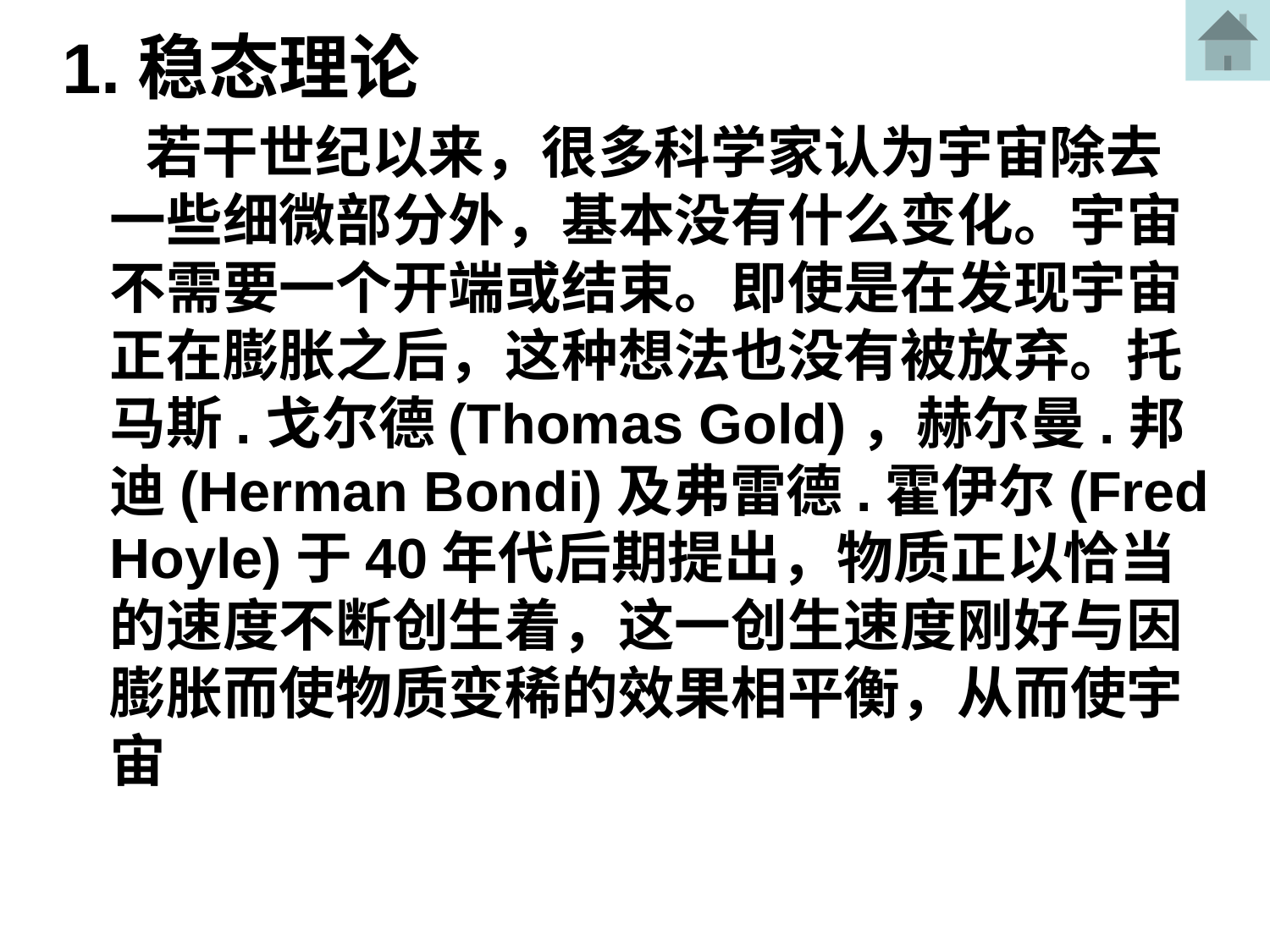

1.稳态理论
      若干世纪以来，很多科学家认为宇宙除去一些细微部分外，基本没有什么变化。宇宙不需要一个开端或结束。即使是在发现宇宙正在膨胀之后，这种想法也没有被放弃。托马斯.戈尔德(Thomas Gold)，赫尔曼.邦迪(Herman Bondi)及弗雷德.霍伊尔(Fred Hoyle)于40年代后期提出，物质正以恰当的速度不断创生着，这一创生速度刚好与因膨胀而使物质变稀的效果相平衡，从而使宇宙